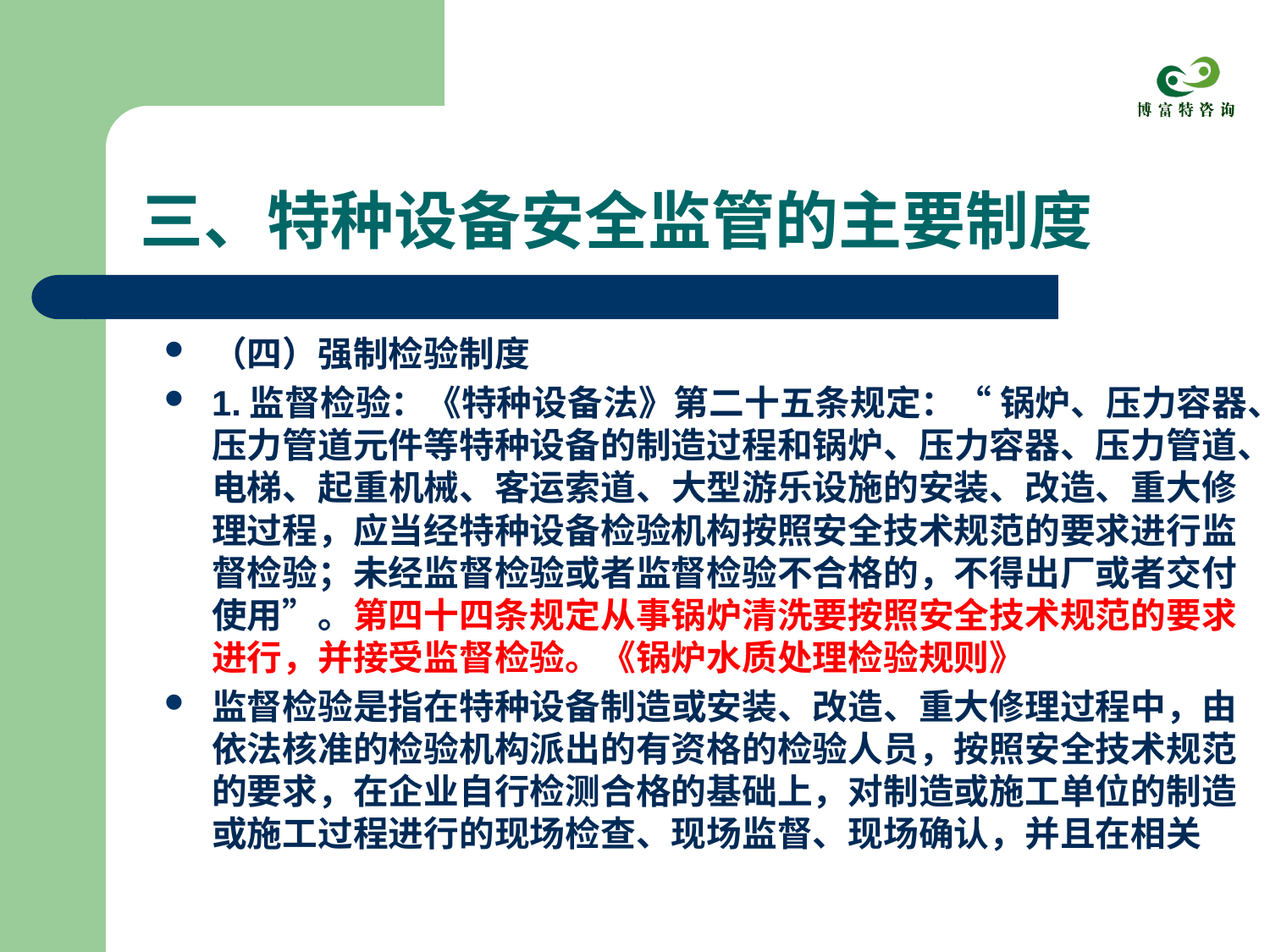

# 三、特种设备安全监管的主要制度
（四）强制检验制度
1.监督检验：《特种设备法》第二十五条规定：“ 锅炉、压力容器、压力管道元件等特种设备的制造过程和锅炉、压力容器、压力管道、电梯、起重机械、客运索道、大型游乐设施的安装、改造、重大修理过程，应当经特种设备检验机构按照安全技术规范的要求进行监督检验；未经监督检验或者监督检验不合格的，不得出厂或者交付使用”。第四十四条规定从事锅炉清洗要按照安全技术规范的要求进行，并接受监督检验。《锅炉水质处理检验规则》
监督检验是指在特种设备制造或安装、改造、重大修理过程中，由依法核准的检验机构派出的有资格的检验人员，按照安全技术规范的要求，在企业自行检测合格的基础上，对制造或施工单位的制造或施工过程进行的现场检查、现场监督、现场确认，并且在相关